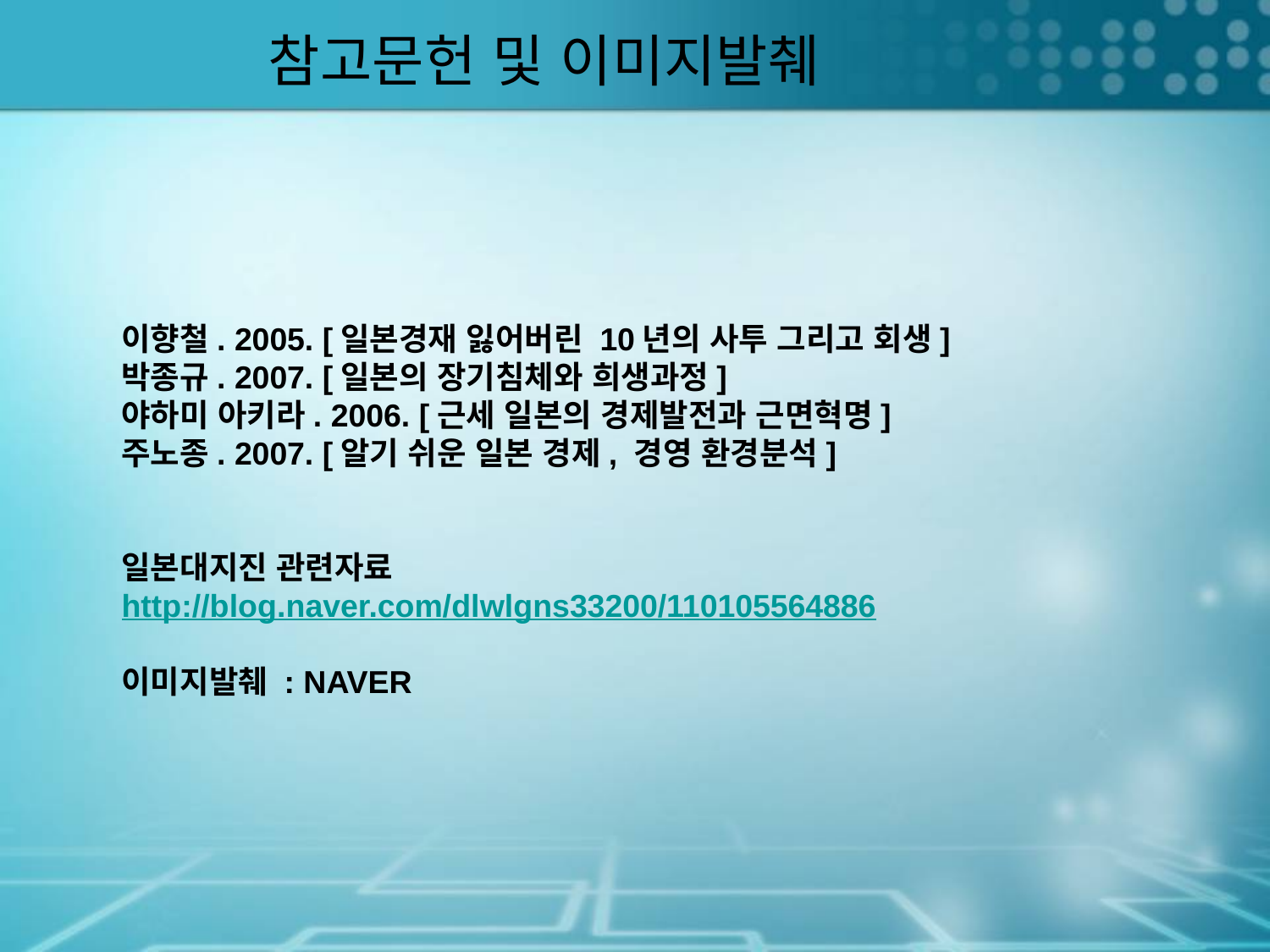

# 참고문헌 및 이미지발췌

이향철. 2005. [일본경재 잃어버린 10년의 사투 그리고 회생]
박종규. 2007. [일본의 장기침체와 희생과정]
야하미 아키라. 2006. [근세 일본의 경제발전과 근면혁명]
주노종. 2007. [알기 쉬운 일본 경제, 경영 환경분석]

일본대지진 관련자료
http://blog.naver.com/dlwlgns33200/110105564886

이미지발췌 : NAVER